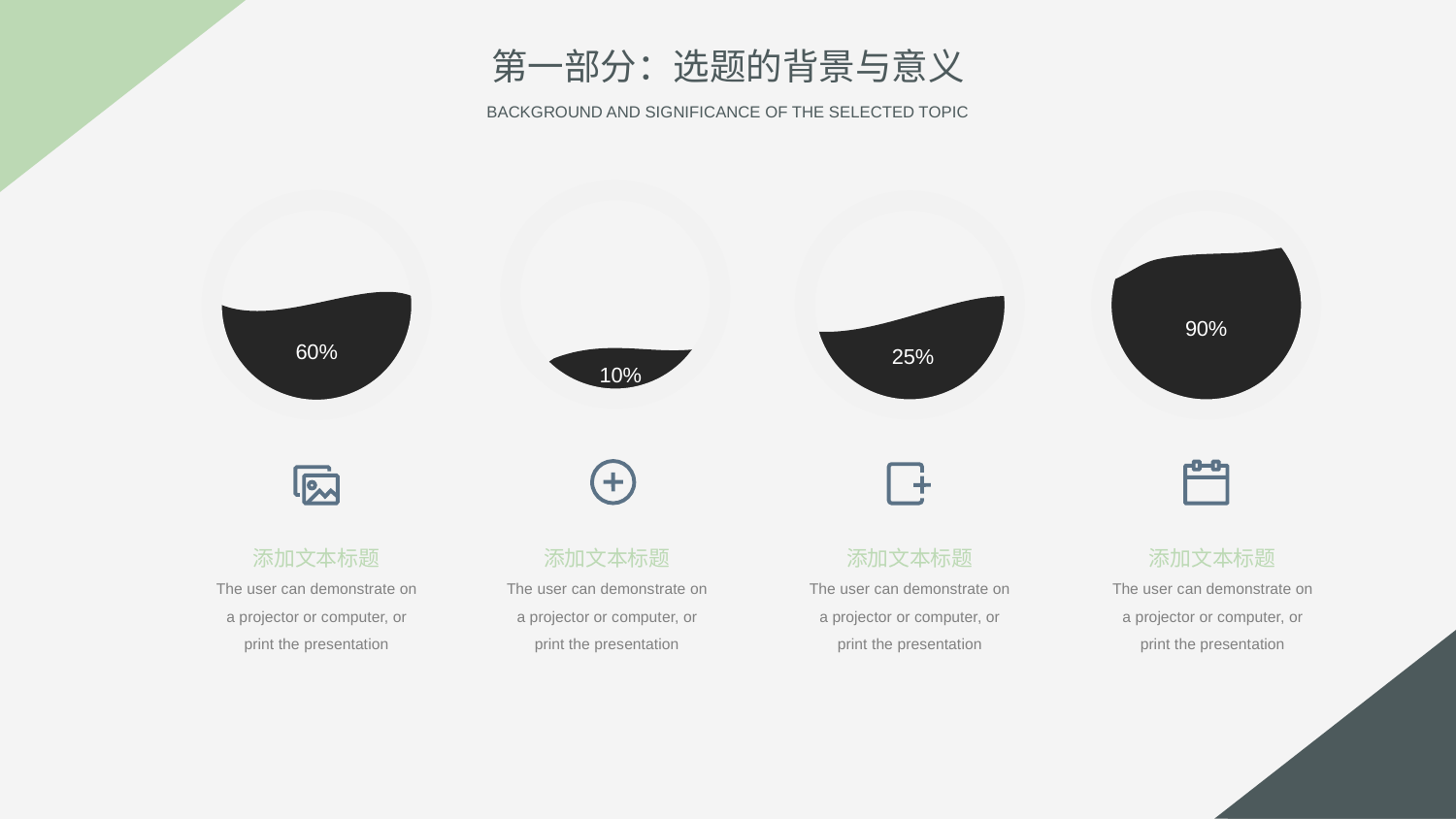

第一部分：选题的背景与意义
BACKGROUND AND SIGNIFICANCE OF THE SELECTED TOPIC

90%
60%
25%
10%

添加文本标题
The user can demonstrate on a projector or computer, or print the presentation
添加文本标题
The user can demonstrate on a projector or computer, or print the presentation
添加文本标题
The user can demonstrate on a projector or computer, or print the presentation
添加文本标题
The user can demonstrate on a projector or computer, or print the presentation